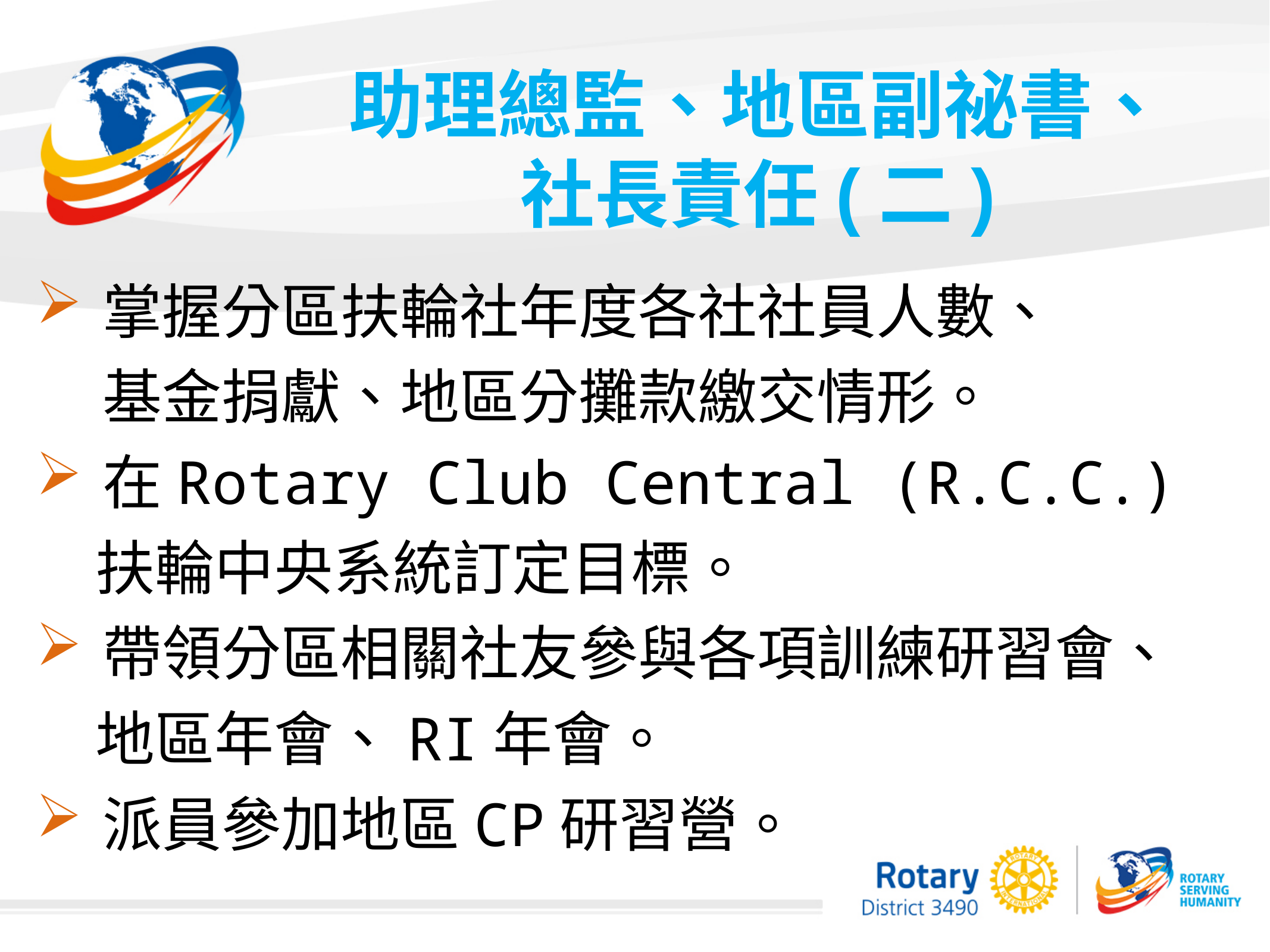

助理總監、地區副祕書、
社長責任(二)

掌握分區扶輪社年度各社社員人數、
基金捐獻、地區分攤款繳交情形。
在Rotary Club Central (R.C.C.)
　扶輪中央系統訂定目標。
帶領分區相關社友參與各項訓練研習會、
　地區年會、RI年會。
派員參加地區CP研習營。